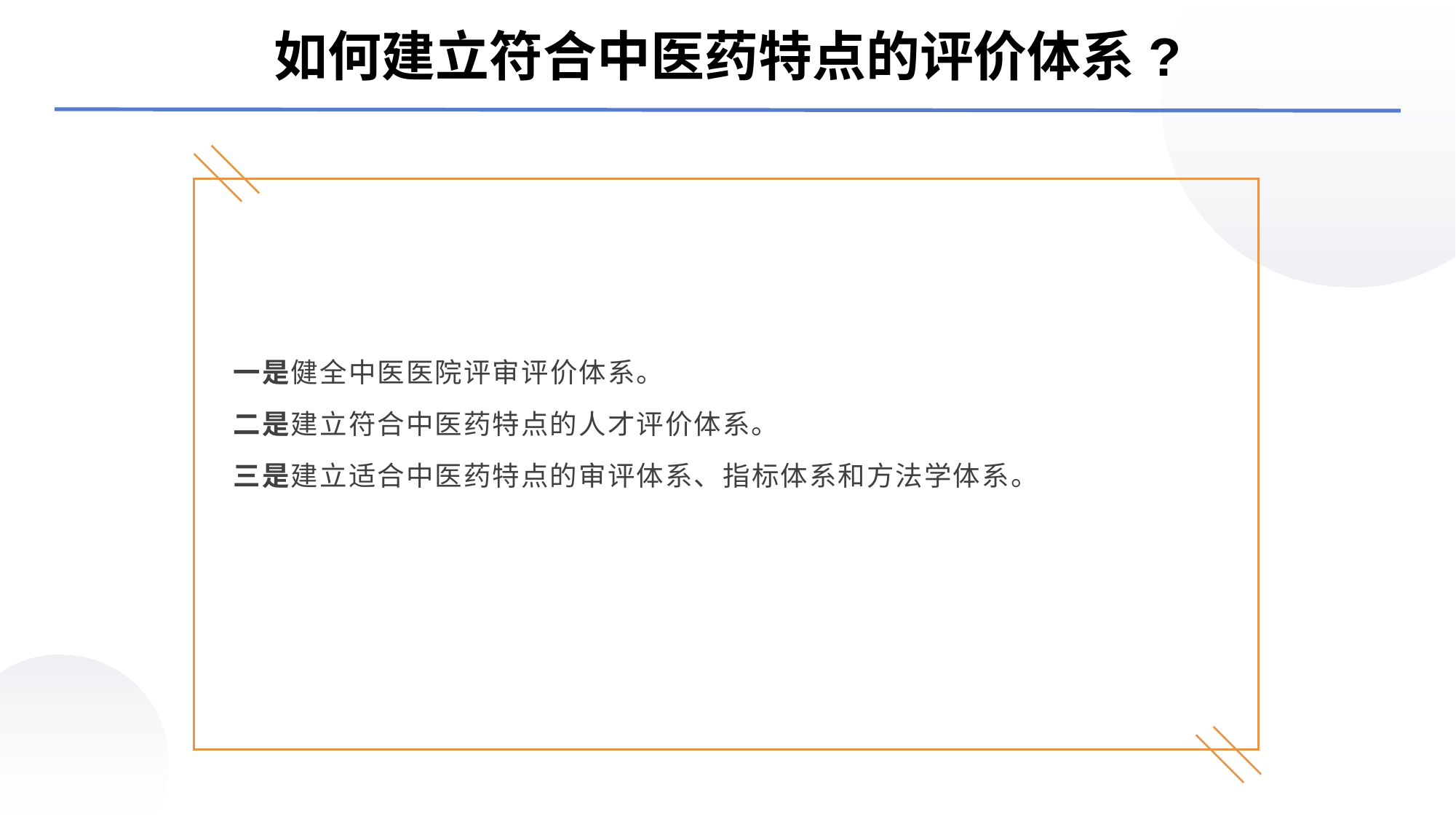

如何建立符合中医药特点的评价体系?

一是健全中医医院评审评价体系。
二是建立符合中医药特点的人才评价体系。
三是建立适合中医药特点的审评体系、指标体系和方法学体系。